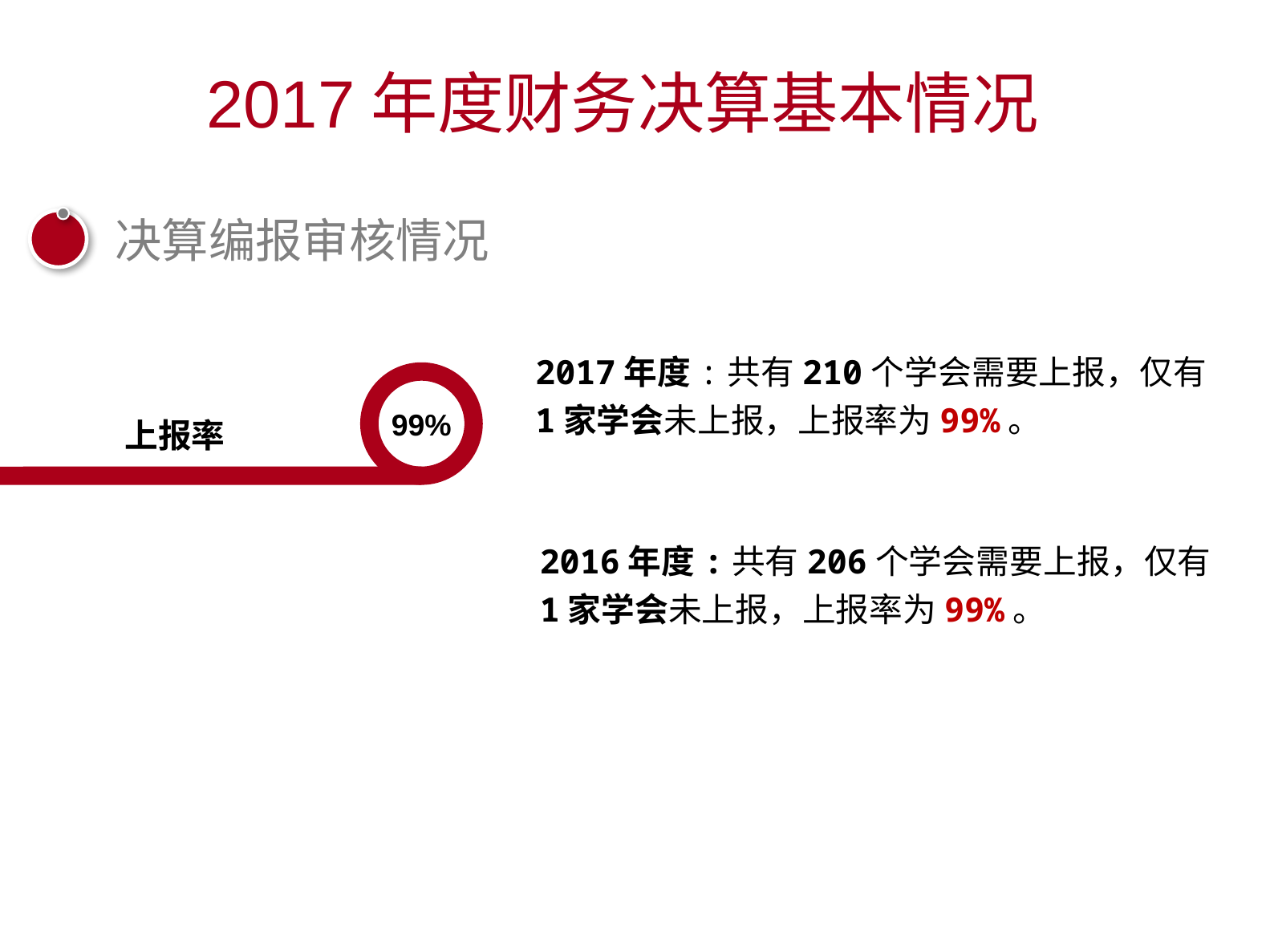

2017年度财务决算基本情况

决算编报审核情况
2017年度:共有210个学会需要上报，仅有1家学会未上报，上报率为99%。
99%
上报率
2016年度:共有206个学会需要上报，仅有1家学会未上报，上报率为99%。